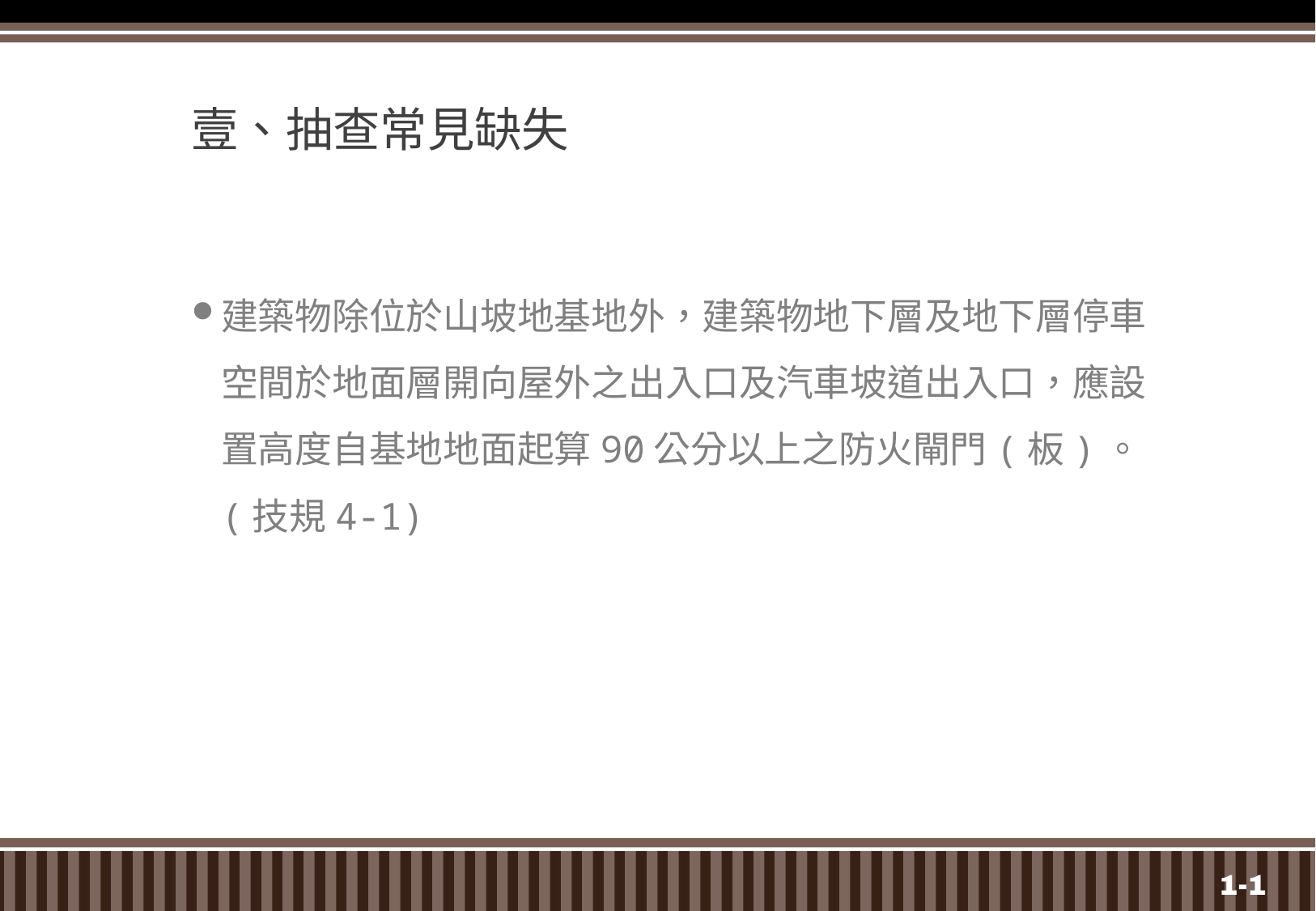

# 壹、抽查常見缺失
建築物除位於山坡地基地外，建築物地下層及地下層停車空間於地面層開向屋外之出入口及汽車坡道出入口，應設置高度自基地地面起算90公分以上之防火閘門(板)。(技規4-1)
1-1